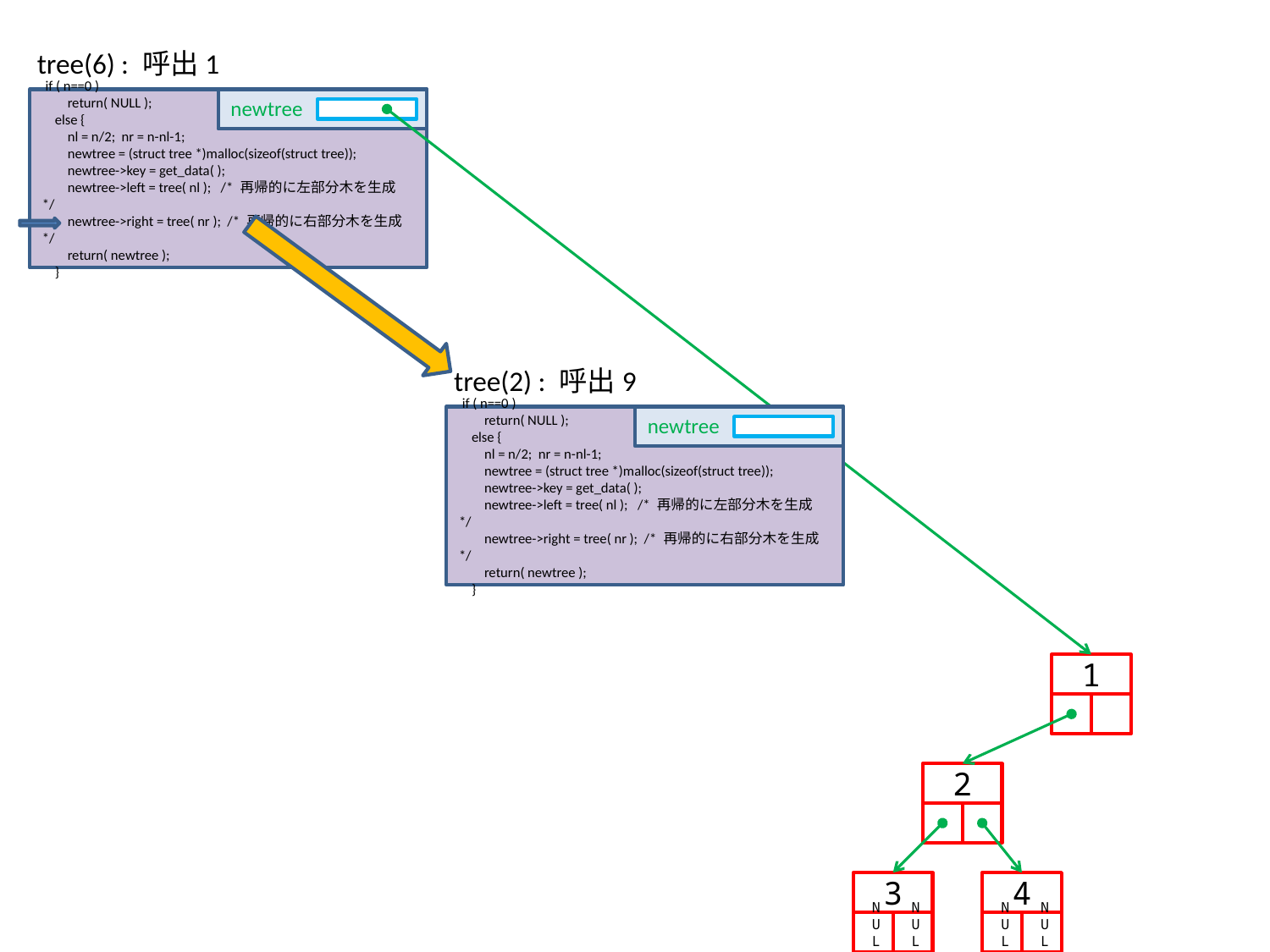

tree(6) : 呼出1
 if ( n==0 )
        return( NULL );
    else {
        nl = n/2;  nr = n-nl-1;
        newtree = (struct tree *)malloc(sizeof(struct tree));
        newtree->key = get_data( );
        newtree->left = tree( nl );   /* 再帰的に左部分木を生成 */
        newtree->right = tree( nr );  /* 再帰的に右部分木を生成 */
        return( newtree );
    }

newtree

tree(2) : 呼出9
 if ( n==0 )
        return( NULL );
    else {
        nl = n/2;  nr = n-nl-1;
        newtree = (struct tree *)malloc(sizeof(struct tree));
        newtree->key = get_data( );
        newtree->left = tree( nl );   /* 再帰的に左部分木を生成 */
        newtree->right = tree( nr );  /* 再帰的に右部分木を生成 */
        return( newtree );
    }

newtree

1

2

3
4
NULL
NULL
NULL
NULL